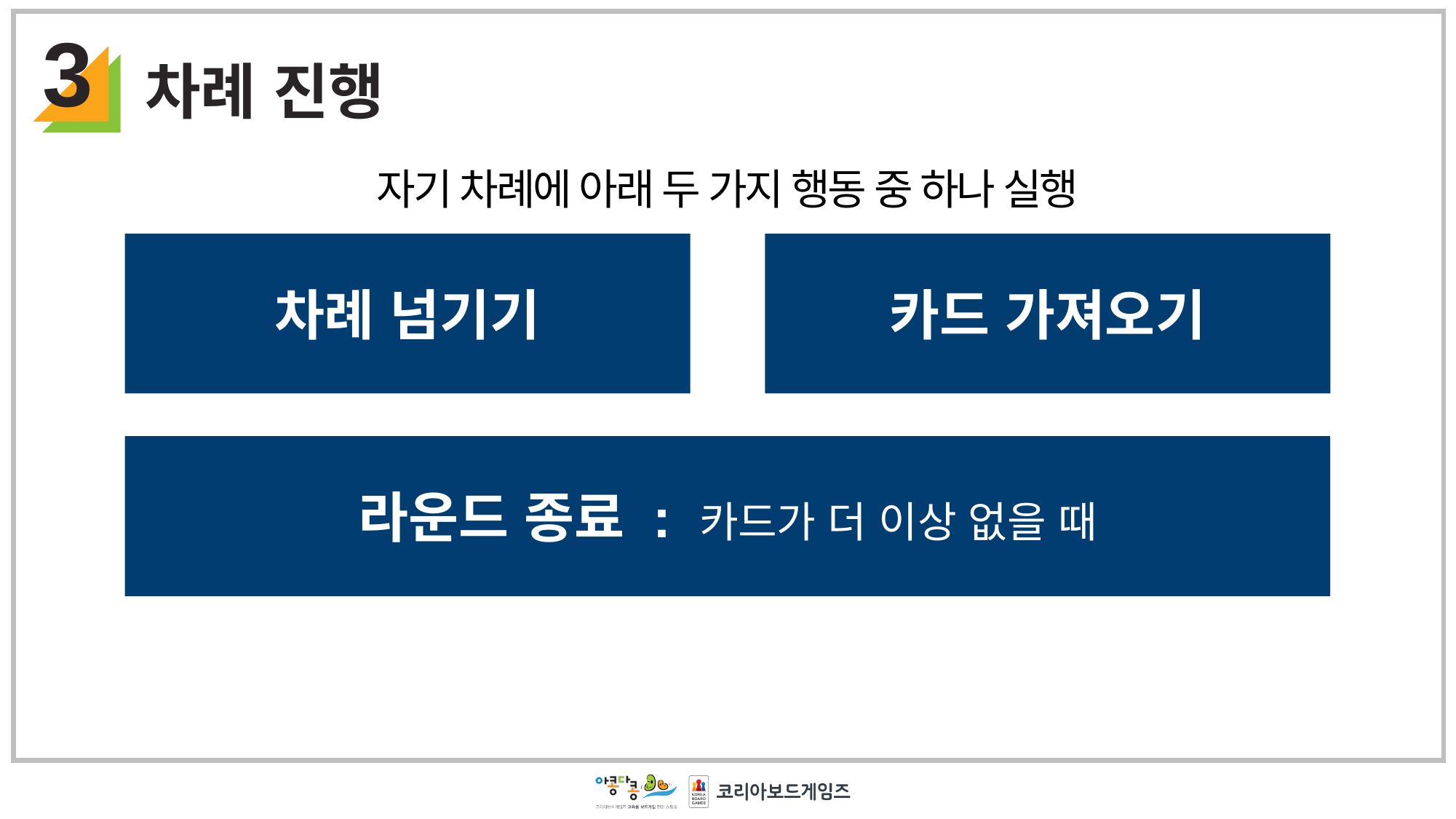

3
차례 진행
자기 차례에 아래 두 가지 행동 중 하나 실행
차례 넘기기
카드 가져오기
라운드 종료 : 카드가 더 이상 없을 때